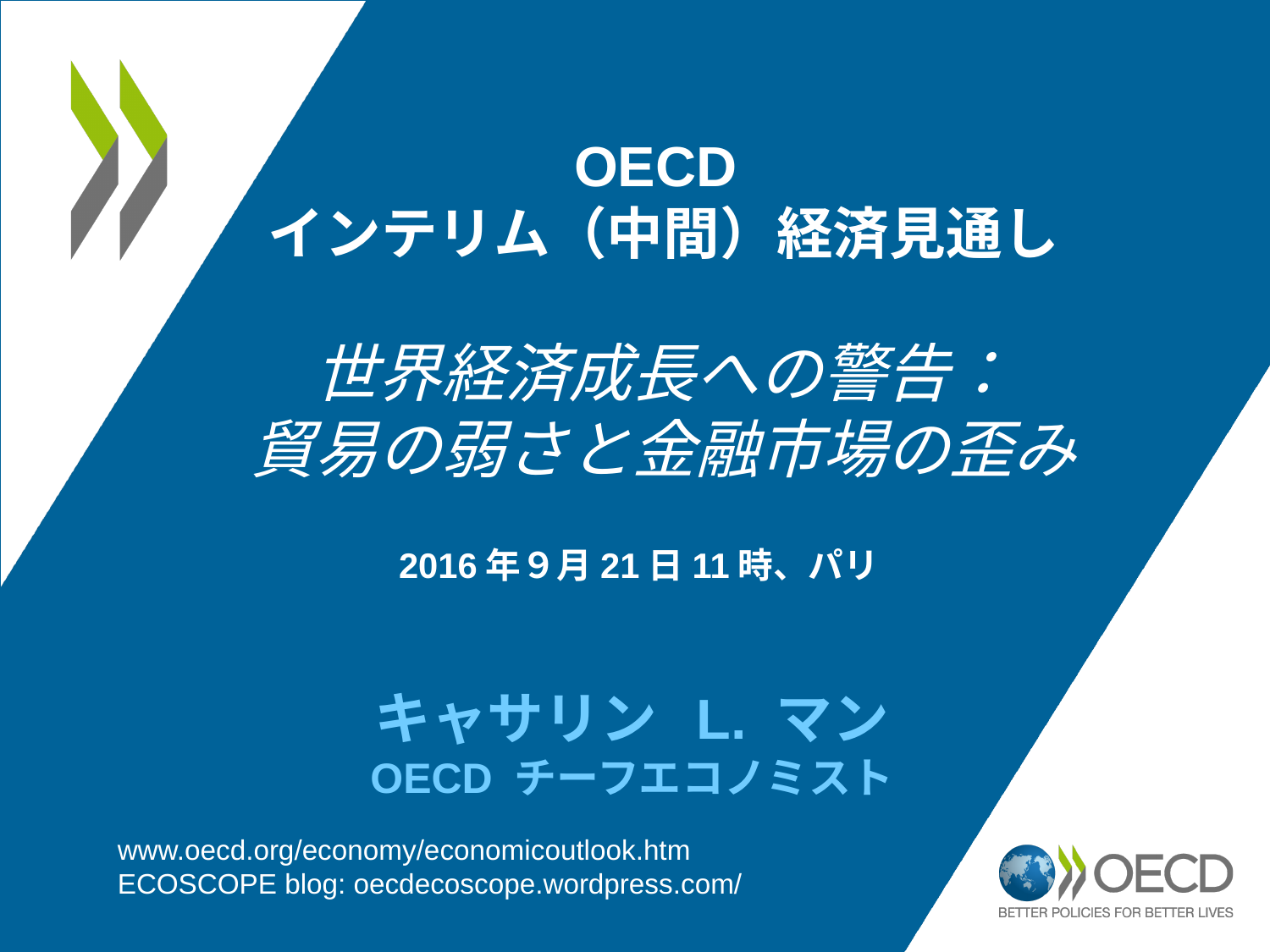

OECD
インテリム（中間）経済見通し

世界経済成長への警告：
貿易の弱さと金融市場の歪み
 2016年９月21日11時、パリ
キャサリン  L. マン
OECD チーフエコノミスト
www.oecd.org/economy/economicoutlook.htm
ECOSCOPE blog: oecdecoscope.wordpress.com/